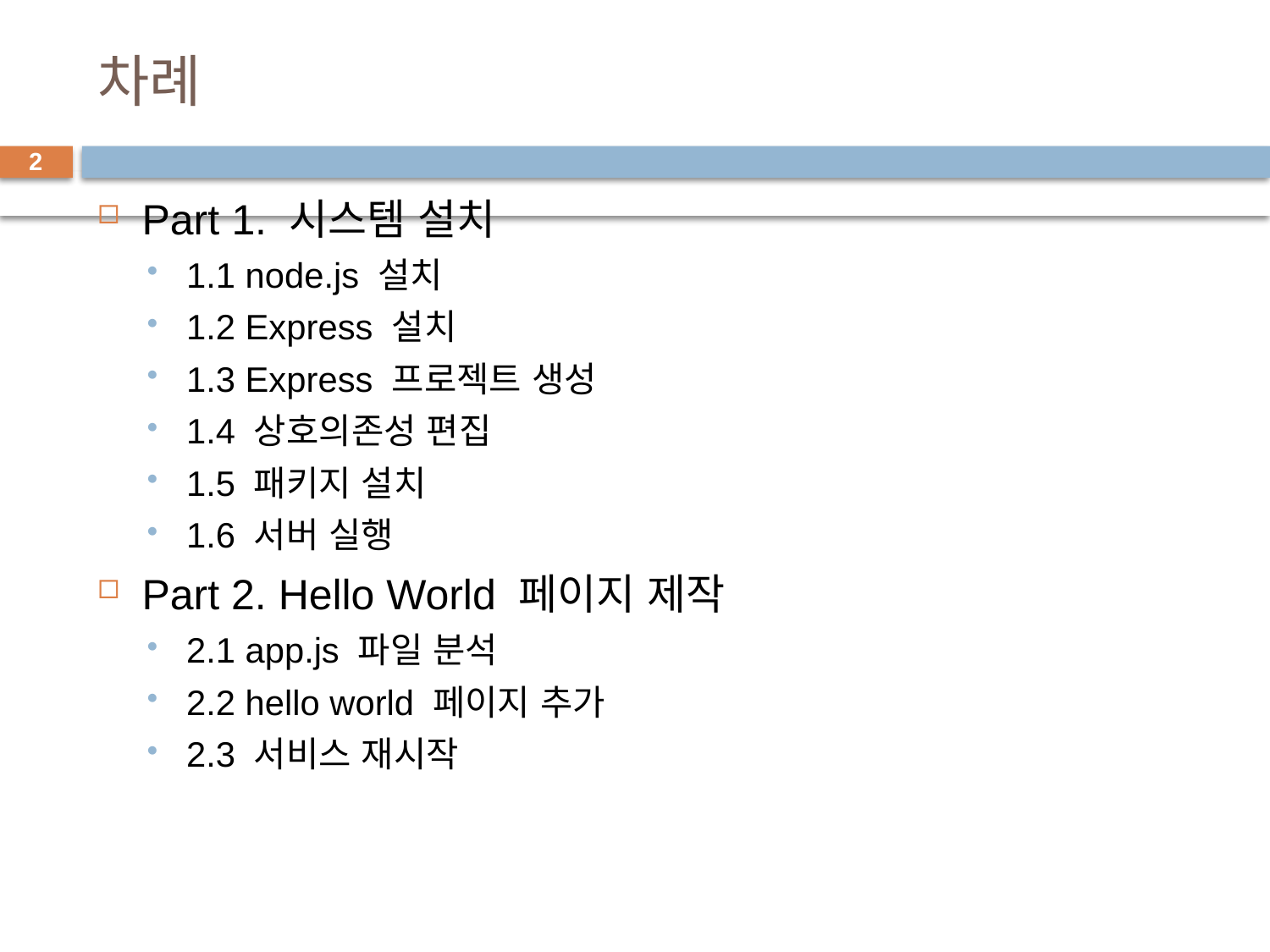

# 차례
2
Part 1. 시스템 설치
1.1 node.js 설치
1.2 Express 설치
1.3 Express 프로젝트 생성
1.4 상호의존성 편집
1.5 패키지 설치
1.6 서버 실행
Part 2. Hello World 페이지 제작
2.1 app.js 파일 분석
2.2 hello world 페이지 추가
2.3 서비스 재시작